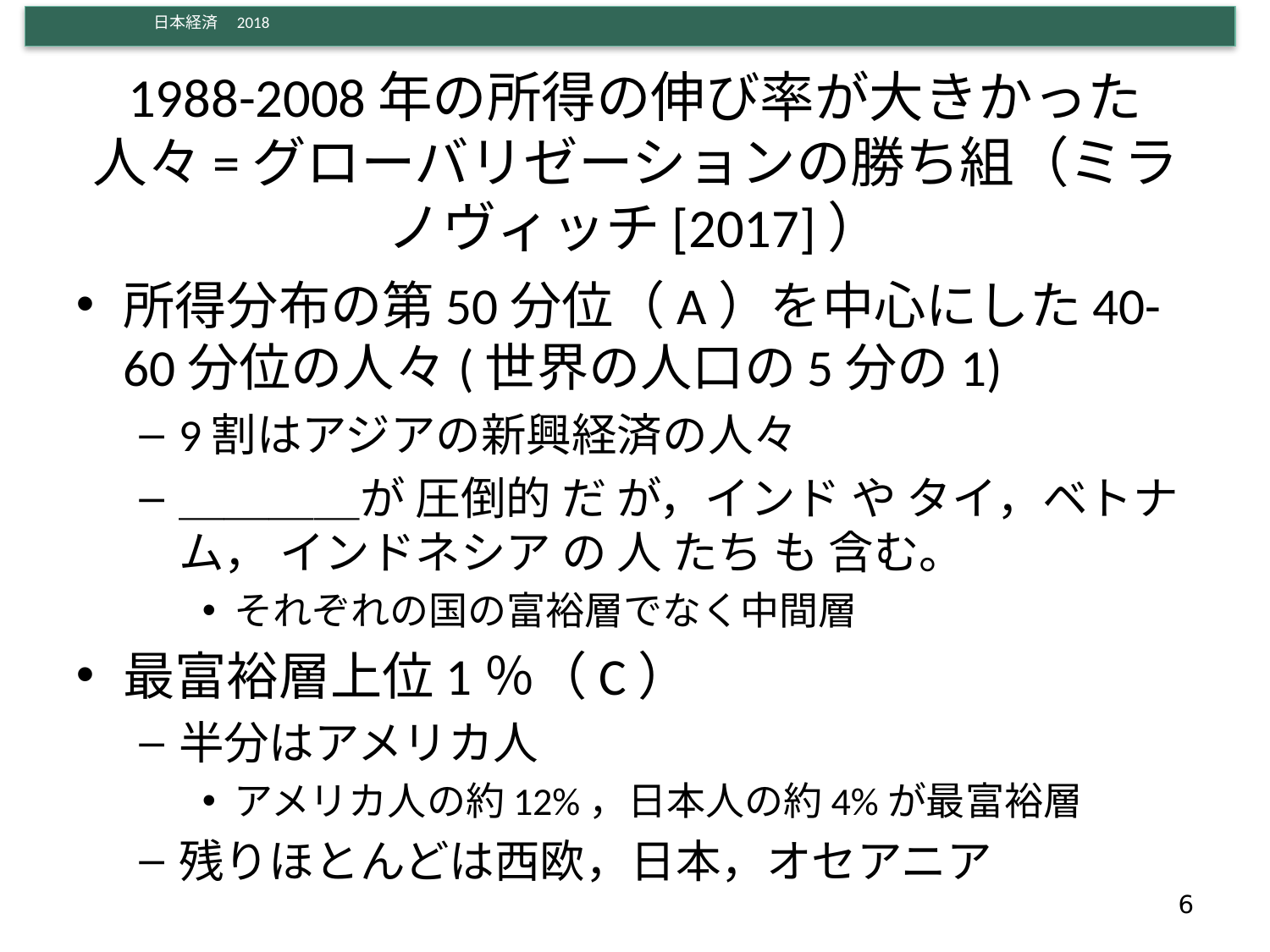

# 1988-2008年の所得の伸び率が大きかった人々=グローバリゼーションの勝ち組（ミラノヴィッチ[2017]）
所得分布の第50分位（A）を中心にした40-60分位の人々(世界の人口の5分の1)
9割はアジアの新興経済の人々
＿＿＿＿が 圧倒的 だ が，インド や タイ，ベトナム， インドネシア の 人 たち も 含む。
それぞれの国の富裕層でなく中間層
最富裕層上位1％（C）
半分はアメリカ人
アメリカ人の約12%，日本人の約4%が最富裕層
残りほとんどは西欧，日本，オセアニア
6